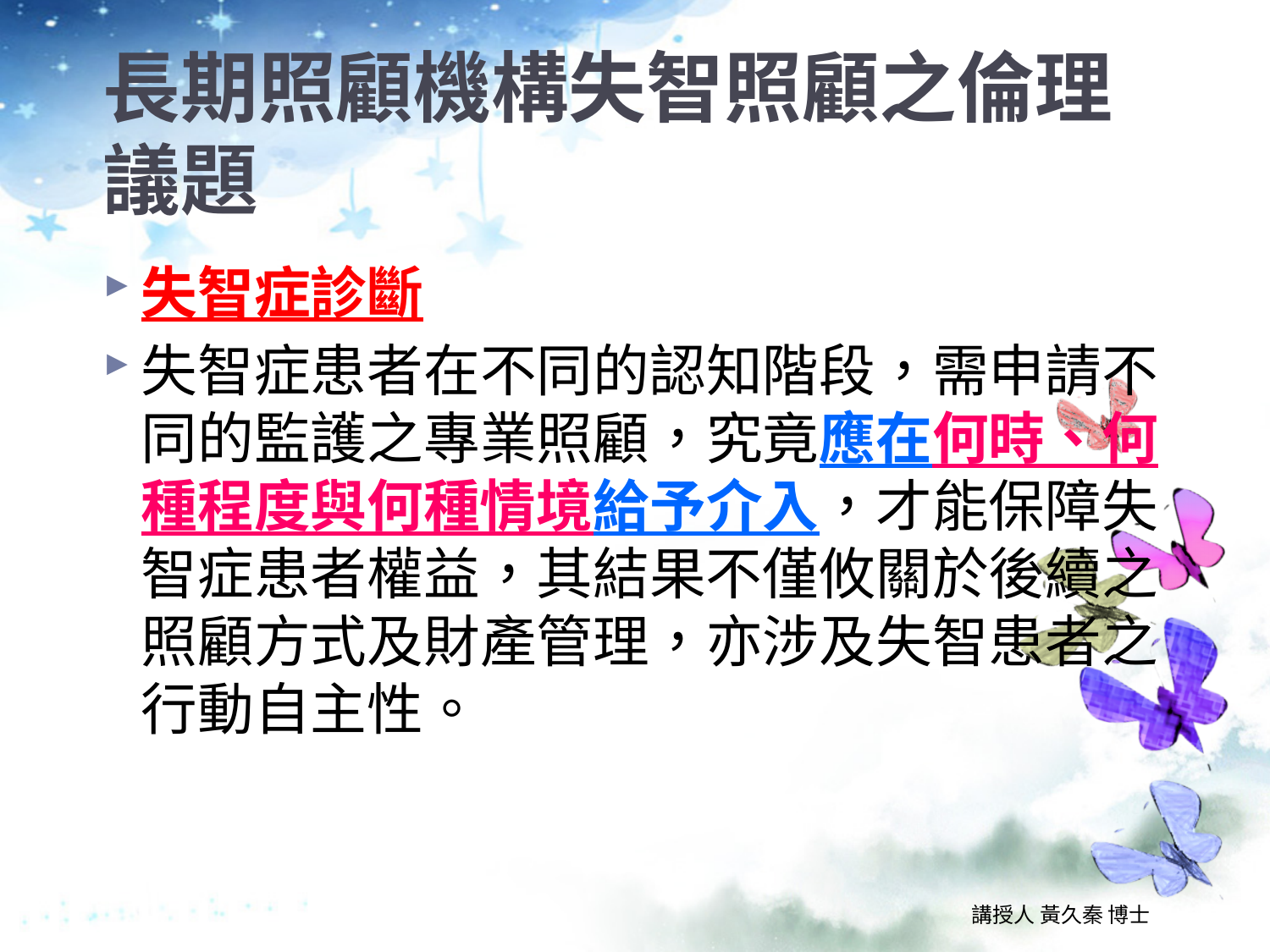

# 長期照顧機構失智照顧之倫理議題
失智症診斷
失智症患者在不同的認知階段，需申請不同的監護之專業照顧，究竟應在何時、何種程度與何種情境給予介入，才能保障失智症患者權益，其結果不僅攸關於後續之照顧方式及財產管理，亦涉及失智患者之行動自主性。